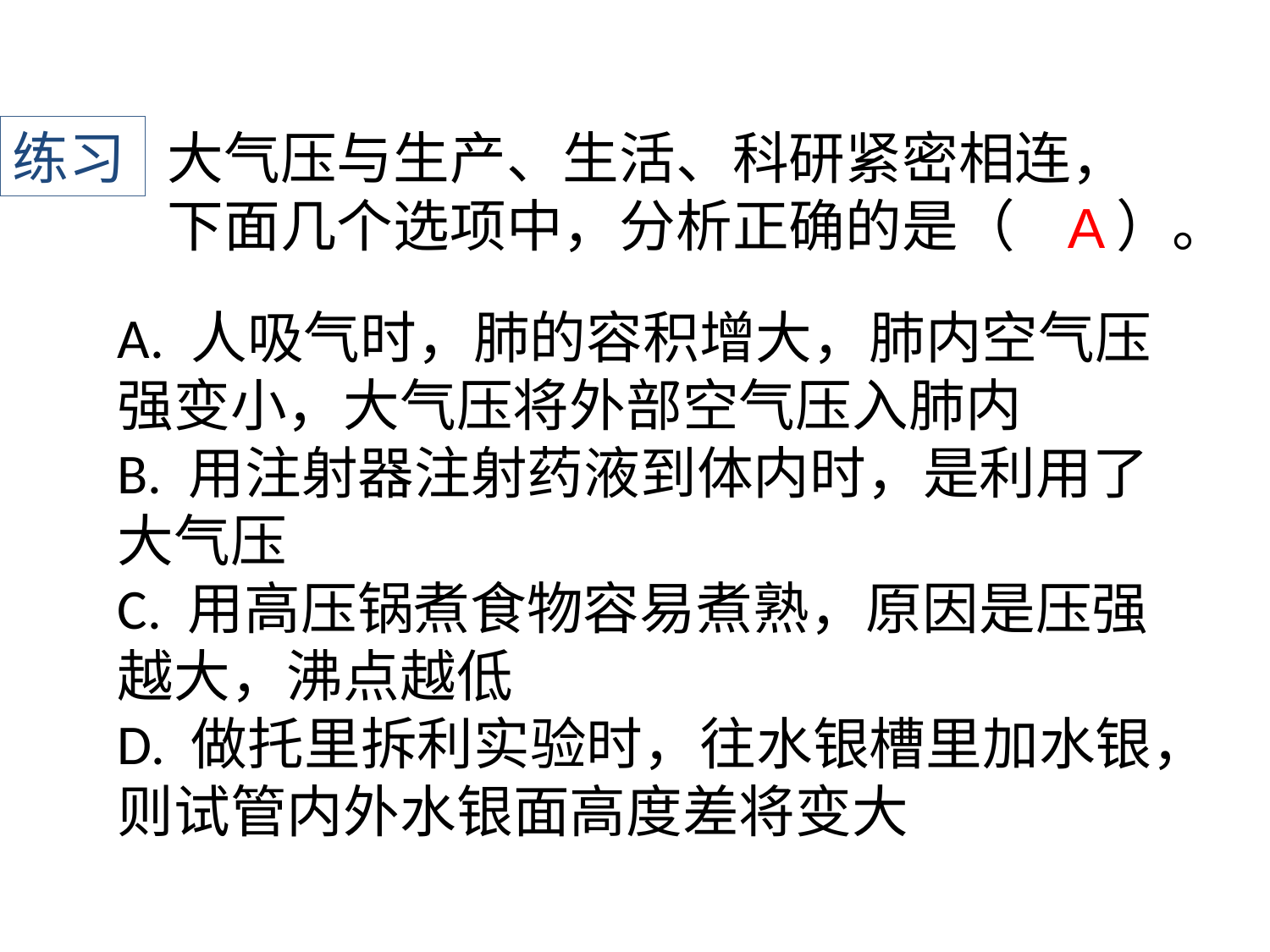

练习
大气压与生产、生活、科研紧密相连，下面几个选项中，分析正确的是（        ）。
A
A. 人吸气时，肺的容积增大，肺内空气压强变小，大气压将外部空气压入肺内
B. 用注射器注射药液到体内时，是利用了大气压
C. 用高压锅煮食物容易煮熟，原因是压强越大，沸点越低
D. 做托里拆利实验时，往水银槽里加水银，则试管内外水银面高度差将变大